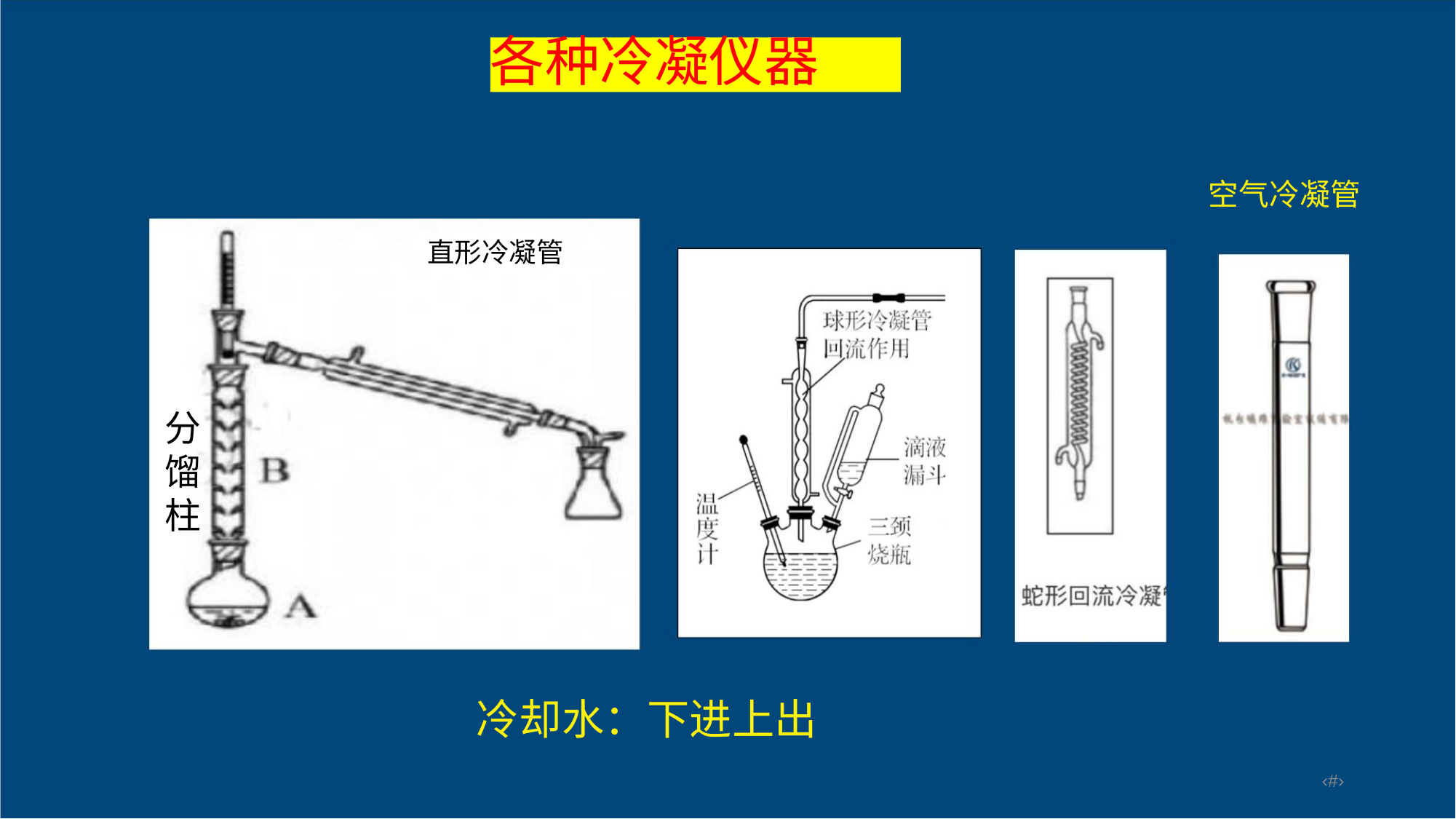

各种冷凝仪器
空气冷凝管
直形冷凝管
分
馏
柱
冷却水：下进上出
‹#›